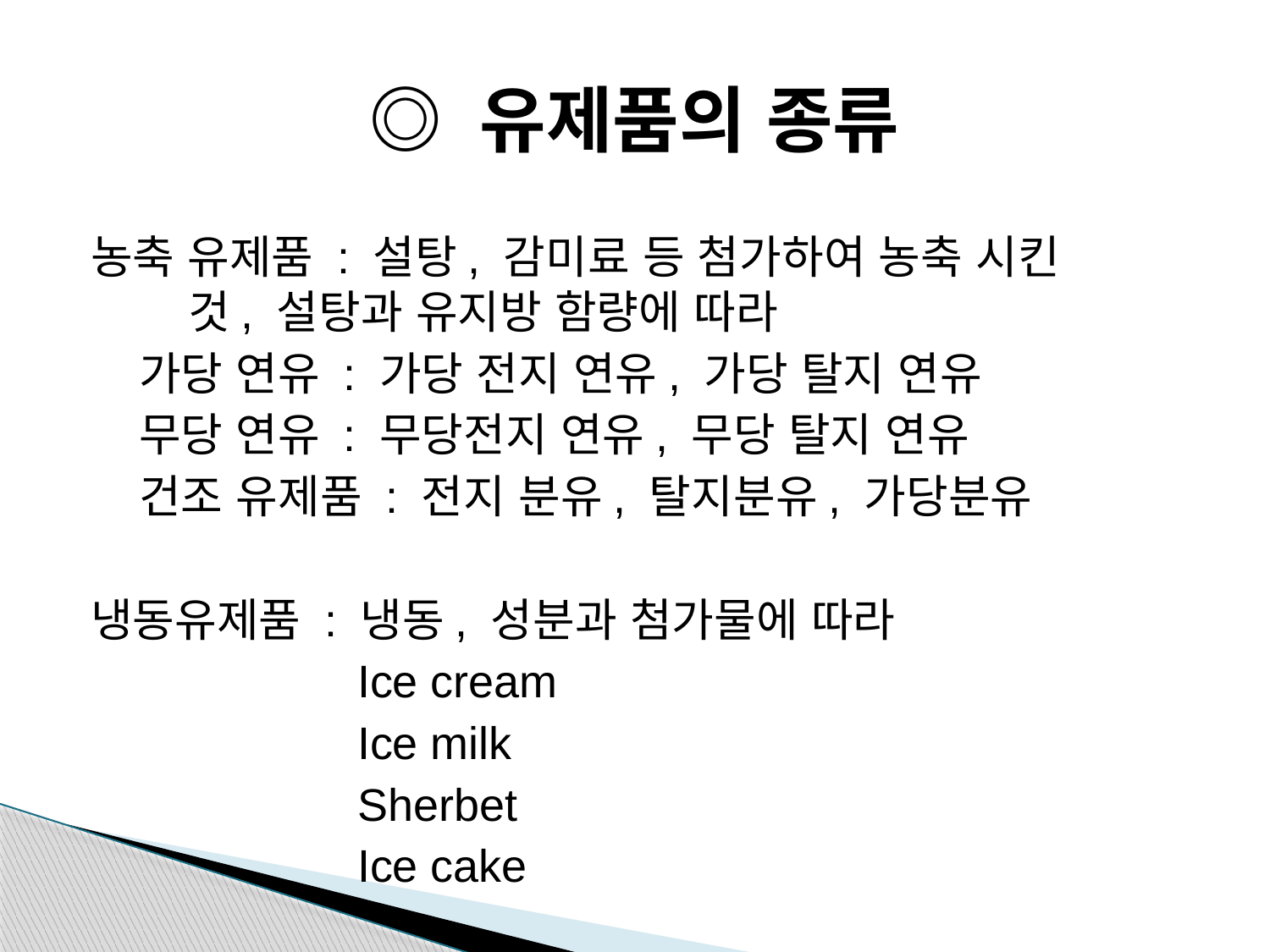

# ◎ 유제품의 종류
농축 유제품 : 설탕, 감미료 등 첨가하여 농축 시킨   	             것, 설탕과 유지방 함량에 따라
   가당 연유 : 가당 전지 연유, 가당 탈지 연유
   무당 연유 : 무당전지 연유, 무당 탈지 연유
   건조 유제품 : 전지 분유, 탈지분유, 가당분유

냉동유제품 : 냉동, 성분과 첨가물에 따라
                     Ice cream
                     Ice milk
                     Sherbet
                     Ice cake